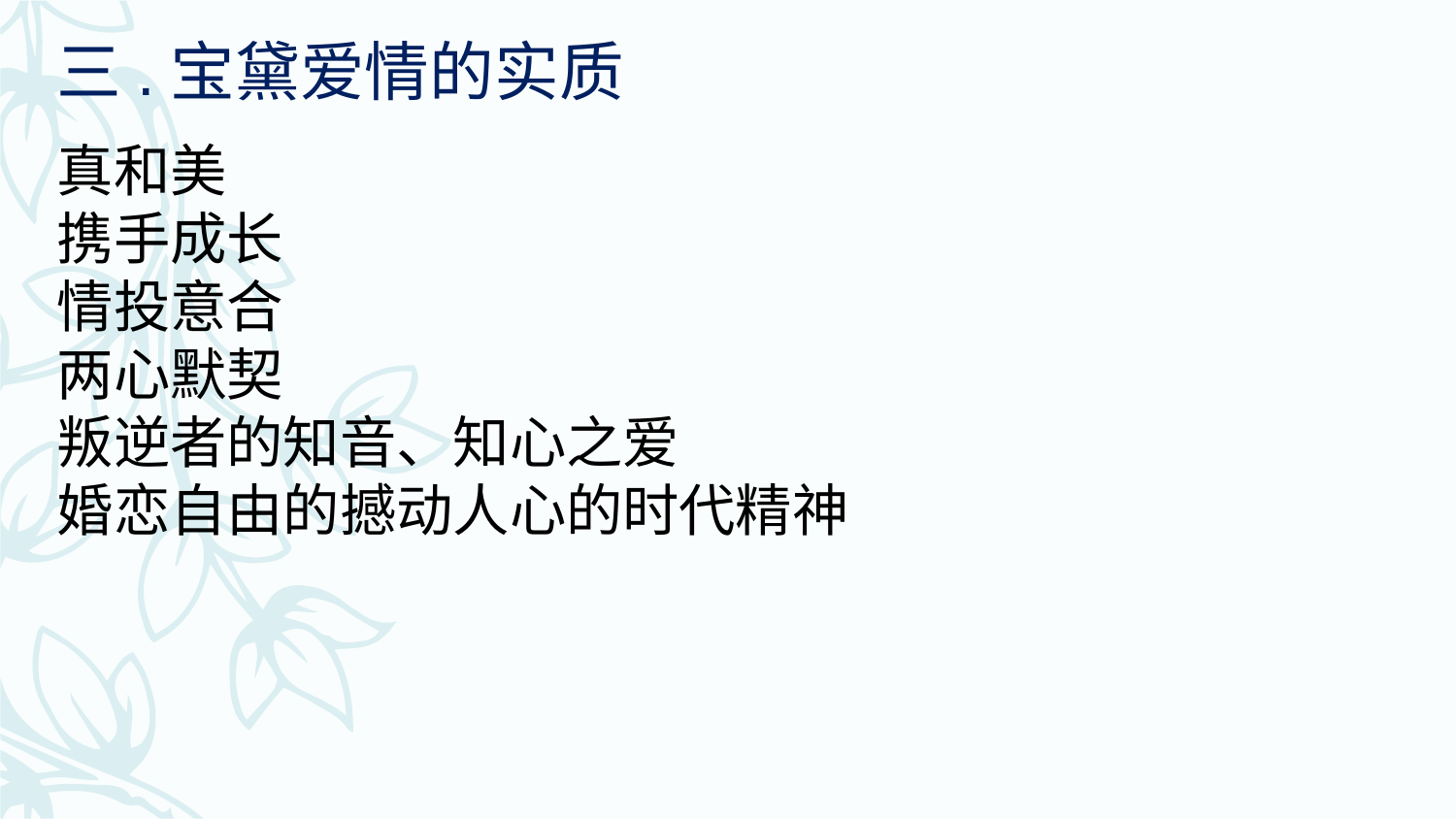

三.宝黛爱情的实质

真和美
携手成长
情投意合
两心默契
叛逆者的知音、知心之爱
婚恋自由的撼动人心的时代精神